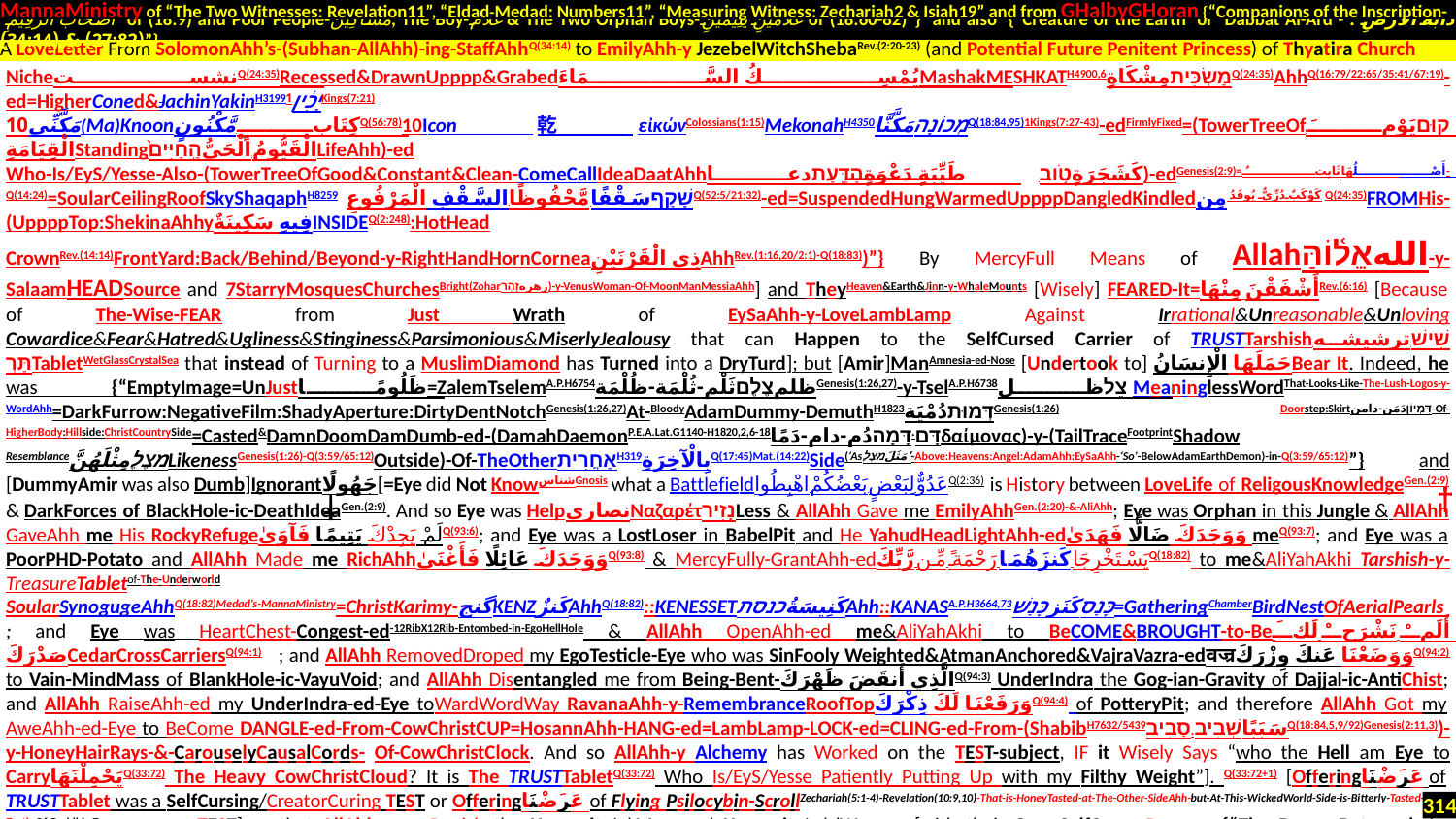

MannaMinistry of “The Two Witnesses: Revelation11”, “Eldad-Medad: Numbers11”, “Measuring Witness: Zechariah2 & Isiah19” and from GHalbyGHoran {“Companions of the Inscription-
 أَصْحَابَ الرَّقِيمِ  of (18:9) and Poor People-مَسَاكِينَ, The Boy-غُلَامُ & The Two Orphan Boys-غُلَامَيْنِ يَتِيمَيْنِ of (18:60-82)”}  and also  {“Creature of the Earth  or  Dabbat Al-Ard - دَابَّةُ الْأَرْضِ : (27:82) & (34:14)”}
.
NicheنشستQ(24:35)Recessed&DrawnUpppp&Grabedيُمْسِكُ السَّمَاءَMashakMESHKATH4900,6מַשְׂכִּיתمِشْكَاةٍQ(24:35)AhhQ(16:79/22:65/35:41/67:19)-ed=HigherConed&JachinYakinH3199יָכִ֔ין1Kings(7:21)
مَكَّنِّي10(Ma)Knoonكِتَابٍ مَّكْنُونٍQ(56:78)10Icon乾εἰκώνColossians(1:15)MekonahH4350מְכוֹנָהمَكَّنَّاQ(18:84,95)1Kings(7:27-43)-edFirmlyFixed=(TowerTreeOfקוּםيَوْمَ الْقِيَامَةِStandingالْقَيُّومُ.الْحَيُّהַֽחַיִּים֙LifeAhh)-ed
Who-Is/EyS/Yesse-Also-(TowerTreeOfGood&Constant&Clean-ComeCallIdeaDaatAhhكَشَجَرَةٍטֹ֥וב طَيِّبَةٍ دَعْوَةٍהַדַּ֖עַתدعا)-edGenesis(2:9)=أَصْلُهَا ثَابِتٌ-Q(14:24)=SoularCeilingRoofSkyShaqaphH8259 שָׁקַףسَقْفًا مَّحْفُوظًا.السَّقْفِ الْمَرْفُوعِQ(52:5/21:32)-ed=SuspendedHungWarmedUppppDangledKindledكَوْكَبٌ دُرِّيٌّ يُوقَدُ مِنQ(24:35)FROMHis-(UppppTop:ShekinaAhhyفِيهِ سَكِينَةٌINSIDEQ(2:248):HotHead
CrownRev.(14:14)FrontYard:Back/Behind/Beyond-y-RightHandHornCorneaذِي الْقَرْنَيْنِAhhRev.(1:16,20/2:1)-Q(18:83))”} By MercyFull Means of Allahاللهאֱל֫וֹהַּ-y-SalaamHEADSource and 7StarryMosquesChurchesBright(Zoharزهرهזָהַר)-y-VenusWoman-Of-MoonManMessiaAhh] and TheyHeaven&Earth&Jinn-y-WhaleMounts [Wisely] FEARED-It=أَشْفَقْنَ مِنْهَاRev.(6:16) [Because of The-Wise-FEAR from Just Wrath of EySaAhh-y-LoveLambLamp Against Irrational&Unreasonable&Unloving Cowardice&Fear&Hatred&Ugliness&Stinginess&Parsimonious&MiserlyJealousy that can Happen to the SelfCursed Carrier of TRUSTTarshishשִׁישׁ.ترشیشه.תַּרְTabletWetGlassCrystalSea that instead of Turning to a MuslimDiamond has Turned into a DryTurd]; but [Amir]ManAmnesia-ed-Nose [Undertook to] حَمَلَهَا الْإِنسَانُBear It. Indeed, he was {“EmptyImage=UnJustظَلُومًا=ZalemTselemA.P.H6754ظلمצֶלֶםثَلْم-ثُلْمَة-ظُلْمَةGenesis(1:26,27)-y-TselA.P.H6738צֵלظل MeaninglessWordThat-Looks-Like-The-Lush-Logos-y-WordAhh=DarkFurrow:NegativeFilm:ShadyAperture:DirtyDentNotchGenesis(1:26,27)At-BloodyAdamDummy-DemuthH1823דְּמוּתدُمْيَةGenesis(1:26) Doorstep:Skirtדִּמְיוֹןدَمَن-دامن-Of-HigherBody:Hillside:ChristCountrySide=Casted&DamnDoomDamDumb-ed-(DamahDaemonP.E.A.Lat.G1140-H1820,2,6-18דָּם.דָּמָהدُم-دام-دَمًاδαίμονας)-y-(TailTraceFootprintShadow
ResemblanceמצֶלֶمِثْلَهُنَّLikenessGenesis(1:26)-Q(3:59/65:12)Outside)-Of-TheOtherאַחֲרִיתH319بِالْآخِرَةِQ(17:45)Mat.(14:22)Side(‘Asمَثَلَמצֶלֶ’-Above:Heavens:Angel:AdamAhh:EySaAhh-‘So’-BelowAdamEarthDemon)-in-Q(3:59/65:12)”} and [DummyAmir was also Dumb]Ignorantجَهُولًا[=Eye did Not KnowشناسGnosis what a Battlefieldاهْبِطُوا بَعْضُكُمْ لِبَعْضٍ عَدُوٌّQ(2:36) is History between LoveLife of ReligousKnowledgeGen.(2:9) & DarkForces of BlackHole-ic-DeathIdeaGen.(2:9). And so Eye was HelpنصاریΝαζαρέτנָזִירLess & AllAhh Gave me EmilyAhhGen.(2:20)-&-AliAhh; Eye was Orphan in this Jungle & AllAhh GaveAhh me His RockyRefugeلَمْ يَجِدْكَ يَتِيمًا فَآوَىٰQ(93:6); and Eye was a LostLoser in BabelPit and He YahudHeadLightAhh-edوَوَجَدَكَ ضَالًّا فَهَدَىٰ meQ(93:7); and Eye was a PoorPHD-Potato and AllAhh Made me RichAhhوَوَجَدَكَ عَائِلًا فَأَغْنَىٰQ(93:8) & MercyFully-GrantAhh-edيَسْتَخْرِجَا كَنزَهُمَا رَحْمَةً مِّن رَّبِّكَQ(18:82) to me&AliYahAkhi Tarshish-y-TreasureTabletof-The-Underworld
SoularSynogugeAhhQ(18:82)Medad’s-MannaMinistry=ChristKarimy-گنجKENZكَنزٌAhhQ(18:82)::KENESSETكَنِيسَةُכנסתAhh::KANASA.P.H3664,73כָּנַסكَنَزכָּנַשׁ=GatheringChamberBirdNestOfAerialPearls  ; and Eye was HeartChest-Congest-ed-12RibX12Rib-Entombed-in-EgoHellHole & AllAhh OpenAhh-ed me&AliYahAkhi to BeCOME&BROUGHT-to-Beأَلَمْ نَشْرَحْ لَكَ صَدْرَكَCedarCrossCarriersQ(94:1)..  ; and AllAhh RemovedDroped my EgoTesticle-Eye who was SinFooly Weighted&AtmanAnchored&VajraVazra-edवज्रوَوَضَعْنَا عَنكَ وِزْرَكَQ(94:2) to Vain-MindMass of BlankHole-ic-VayuVoid; and AllAhh Disentangled me from Being-Bent-الَّذِي أَنقَضَ ظَهْرَكَQ(94:3) UnderIndra the Gog-ian-Gravity of Dajjal-ic-AntiChist; and AllAhh RaiseAhh-ed my UnderIndra-ed-Eye toWardWordWay RavanaAhh-y-RemembranceRoofTopوَرَفَعْنَا لَكَ ذِكْرَكَQ(94:4) of PotteryPit; and therefore AllAhh Got my AweAhh-ed-Eye to BeCome DANGLE-ed-From-CowChristCUP=HosannAhh-HANG-ed=LambLamp-LOCK-ed=CLING-ed-From-(ShabibH7632/5439سَبَبًاשְׁבִיב.סָבִיבQ(18:84,5,9/92)Genesis(2:11,3))-y-HoneyHairRays-&-CarouselyCausalCords- Of-CowChristClock. And so AllAhh-y Alchemy has Worked on the TEST-subject, IF it Wisely Says “who the Hell am Eye to CarryيَحْمِلْنَهَاQ(33:72) The Heavy CowChristCloud? It is The TRUSTTabletQ(33:72) Who Is/EyS/Yesse Patiently Putting Up with my Filthy Weight”]. Q(33:72+1) [Offeringعَرَضْنَا of TRUSTTablet was a SelfCursing/CreatorCuring TEST or Offeringعَرَضْنَا of Flying Psilocybin-ScrollZechariah(5:1-4)-Revelation(10:9,10)-That-is-HoneyTasted-at-The-Other-SideAhh-but-At-This-WickedWorld-Side-is-Bitterly-Tasted-with-Truth-Of-Buddhic-Tyrrany was a TEST] so that AllAhh may Punish the HypocriteAmirMen and HypocriteJezebelWomen [with their Own-SelfCurse Because {“TheyDoom Betrayed the TRUSTTablet and CavedIn:Buckled: Interiorized UnderIndra the Evil illusion that “TheyDoom=DummyShadows are Carrying the TRUSTTablet”. TheyDoom could Not GrateFully See that TRUSTTablet is Carrying Them”}. It is Beyond the HellishHorizon of Hypocrites to See that={“(BinahتِبْيَانًاDeclarationEloquenceExpression+SophiaSpeakالشَّفَاعَةُIntercession+مَّوْعِظَةًInstructionOrientation +تَفْصِيلًاDetailedExplanation=PortalPeriscopePorch-y-ORATION)-Of-ALLجَمِيعًاENTIREQ(39:44قُل لِّلَّـهِ الشَّفَاعَةُ جَمِيعًا/39:67وَالْأَرْضُ جَمِيعًا قَبْضَتُهُ=بِيَمِينِهِ/5:17+21:104)نَطْوِي مَن فِي السَّمَاءَ الْأَرْضِ جَمِيعًاWHOLEכֹּלكُلٍّ-تَفْصِيلًا لِّكُلِّ شَيْءٍ.مَّوْعِظَةً وَ-تِبْيَانًا لِّكُلِّ شَيْءٍQ(3:189/18:84/6:154/7:145/12:111/16:89/23:88/27:23,91/36:12,83/67:1)ProgramsThingsWordsWatersDestiniesDropletsKEYSمَقَالِيدُQ(39:63/42:12)ΚλεῖδαکلیدRev.(1:18/3:7)-CausalBodies

A LoveLetter From SolomonAhh’s-(Subhan-AllAhh)-ing-StaffAhhQ(34:14) to EmilyAhh-y JezebelWitchShebaRev.(2:20-23) (and Potential Future Penitent Princess) of Thyatira Church
†
†
314
| 4 نهان کی ماند آن رازی کز او سازند محفل‌ها | 3 همه کارم ز خود کامی به بدنامی کشید آخر | 2 نهان کی ماند آن رازی کز او سازند محفل‌ها | 1 همه کارم ز خود کامی به بدنامی کشید آخر |
| --- | --- | --- | --- |
| 8 تو حقیقت دان که مثل آن زنی | 7 در ره نفس ار بمیری در منی | 6 زیر او بودن از آن ننگین‌ترست | 5 دانک این نفس بهیمی نر خرست |
| (57,58): [HereAhh we Go to |  |  |  |